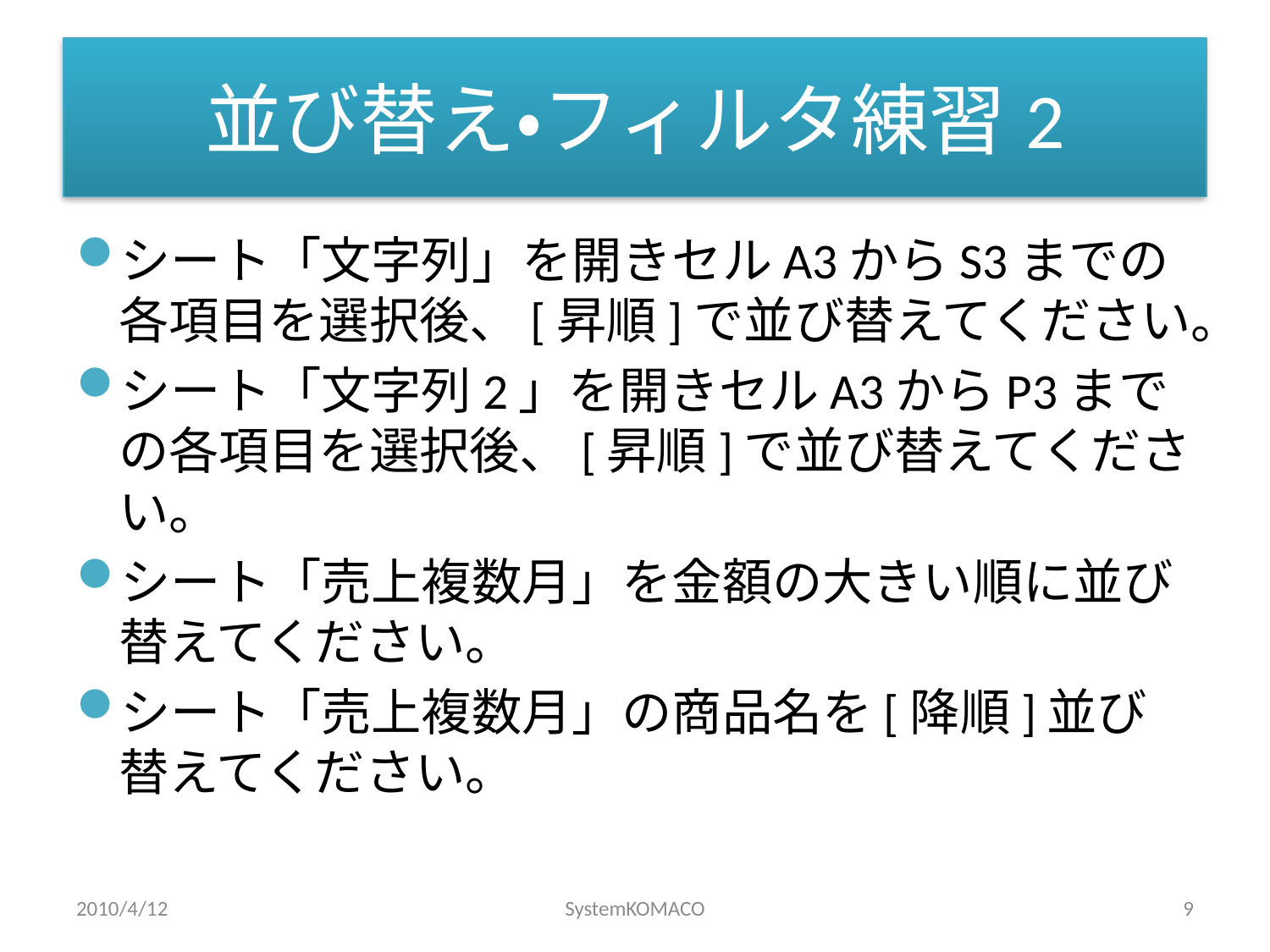

# 並び替え・フィルタ練習2
シート「文字列」を開きセルA3からS3までの各項目を選択後、[昇順]で並び替えてください。
シート「文字列2」を開きセルA3からP3までの各項目を選択後、[昇順]で並び替えてください。
シート「売上複数月」を金額の大きい順に並び替えてください。
シート「売上複数月」の商品名を[降順]並び替えてください。
2010/4/12
SystemKOMACO
9